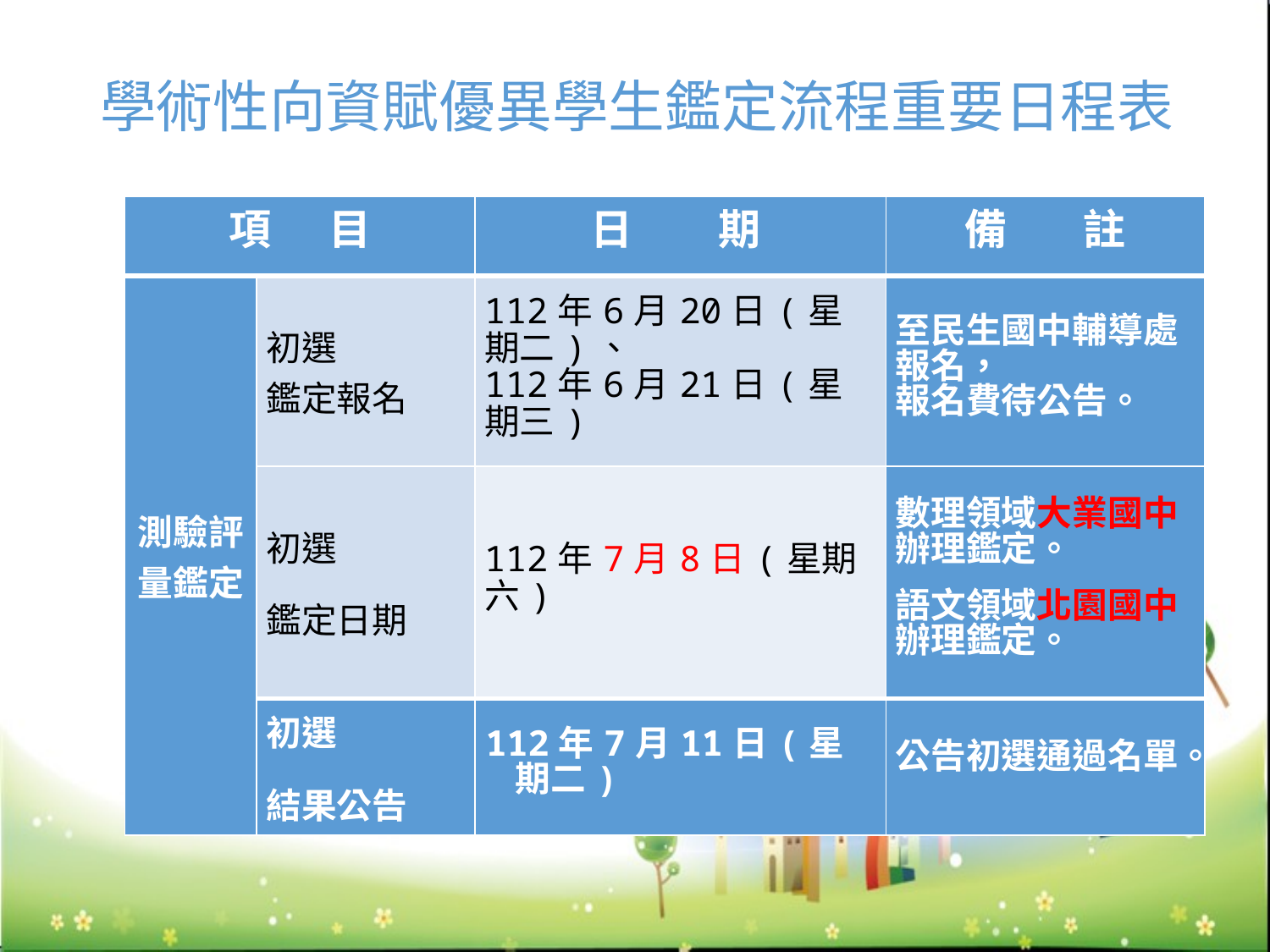

# 學術性向資賦優異學生鑑定流程重要日程表
| 項 目 |  | 日 期 | 備 註 |
| --- | --- | --- | --- |
| 測驗評量鑑定 | 初選 鑑定報名 | 112年6月20日(星期二)、 112年6月21日(星期三) | 至民生國中輔導處報名， 報名費待公告。 |
|  | 初選 鑑定日期 | 112年7月8日(星期六) | 數理領域大業國中辦理鑑定。 語文領域北園國中辦理鑑定。 |
|  | 初選 結果公告 | 112年7月11日(星期二) | 公告初選通過名單。 |